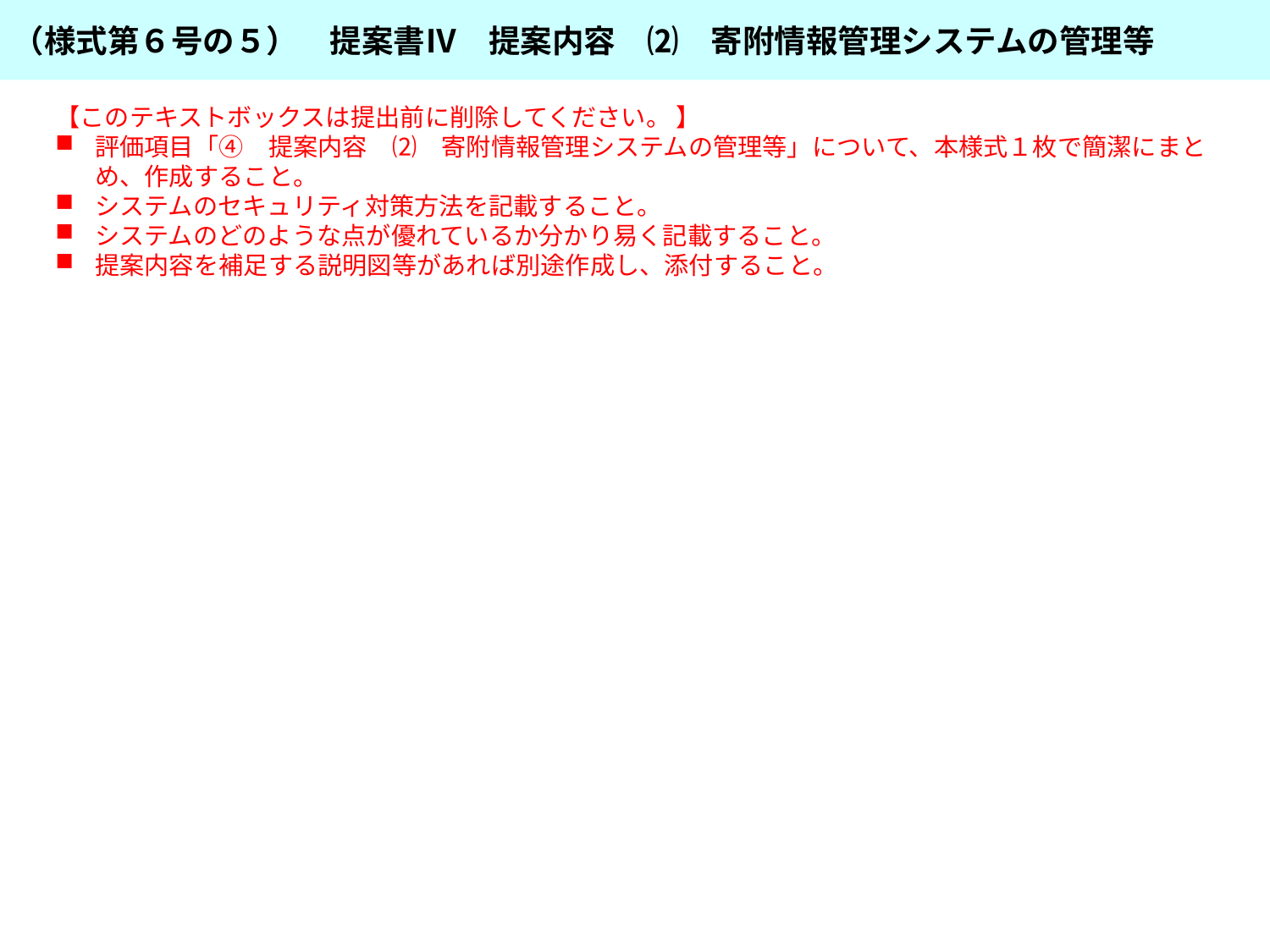

（様式第６号の５）　提案書Ⅳ　提案内容　⑵　寄附情報管理システムの管理等
【このテキストボックスは提出前に削除してください。 】
評価項目「④　提案内容　⑵　寄附情報管理システムの管理等」について、本様式１枚で簡潔にまとめ、作成すること。
システムのセキュリティ対策方法を記載すること。
システムのどのような点が優れているか分かり易く記載すること。
提案内容を補足する説明図等があれば別途作成し、添付すること。